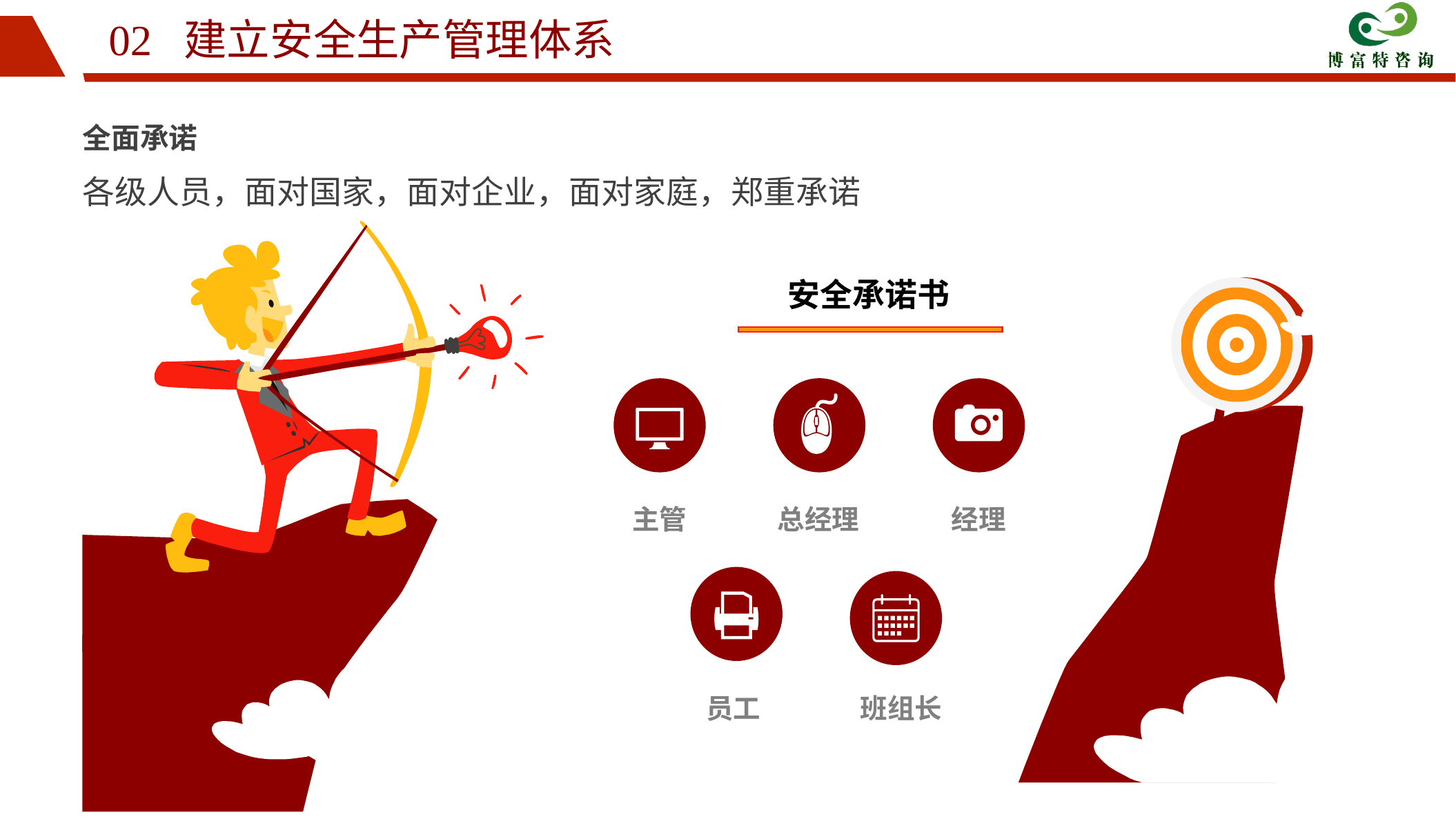

02  建立安全生产管理体系

全面承诺
各级人员，面对国家，面对企业，面对家庭，郑重承诺

安全承诺书

主管

总经理

经理

员工

班组长